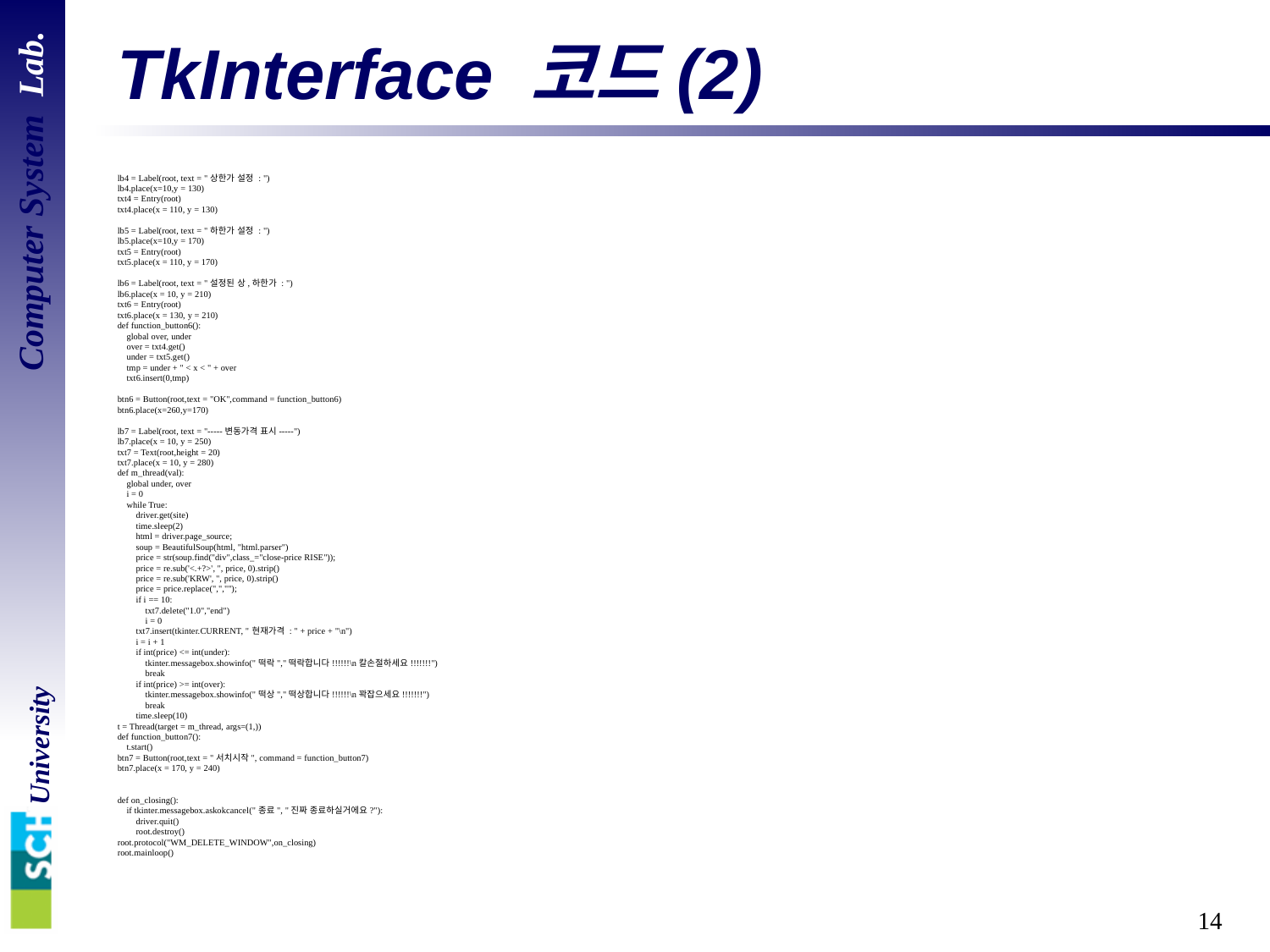

# TkInterface 코드(2)
lb4 = Label(root, text = "상한가 설정 : ")
lb4.place(x=10,y = 130)
txt4 = Entry(root)
txt4.place(x = 110, y = 130)

lb5 = Label(root, text = "하한가 설정 : ")
lb5.place(x=10,y = 170)
txt5 = Entry(root)
txt5.place(x = 110, y = 170)

lb6 = Label(root, text = "설정된 상,하한가 : ")
lb6.place(x = 10, y = 210)
txt6 = Entry(root)
txt6.place(x = 130, y = 210)
def function_button6():
    global over, under
    over = txt4.get()
    under = txt5.get()
    tmp = under + " < x < " + over
    txt6.insert(0,tmp)

btn6 = Button(root,text = "OK",command = function_button6)
btn6.place(x=260,y=170)

lb7 = Label(root, text = "-----변동가격 표시-----")
lb7.place(x = 10, y = 250)
txt7 = Text(root,height = 20)
txt7.place(x = 10, y = 280)
def m_thread(val):
    global under, over
    i = 0
    while True:
        driver.get(site)
        time.sleep(2)
        html = driver.page_source;
        soup = BeautifulSoup(html, "html.parser")
        price = str(soup.find("div",class_="close-price RISE"));
        price = re.sub('<.+?>', '', price, 0).strip()
        price = re.sub('KRW', '', price, 0).strip()
        price = price.replace(",","");
        if i == 10:
            txt7.delete("1.0","end")
            i = 0
        txt7.insert(tkinter.CURRENT, "현재가격 : " + price + "\n")
        i = i + 1
        if int(price) <= int(under):
            tkinter.messagebox.showinfo("떡락","떡락합니다!!!!!!\n칼손절하세요!!!!!!!")
            break
        if int(price) >= int(over):
            tkinter.messagebox.showinfo("떡상","떡상합니다!!!!!!\n꽉잡으세요!!!!!!!")
            break
        time.sleep(10)
t = Thread(target = m_thread, args=(1,))
def function_button7():
    t.start()
btn7 = Button(root,text = "서치시작", command = function_button7)
btn7.place(x = 170, y = 240)

def on_closing():
    if tkinter.messagebox.askokcancel("종료", "진짜 종료하실거에요?"):
        driver.quit()
        root.destroy()
root.protocol("WM_DELETE_WINDOW",on_closing)
root.mainloop()